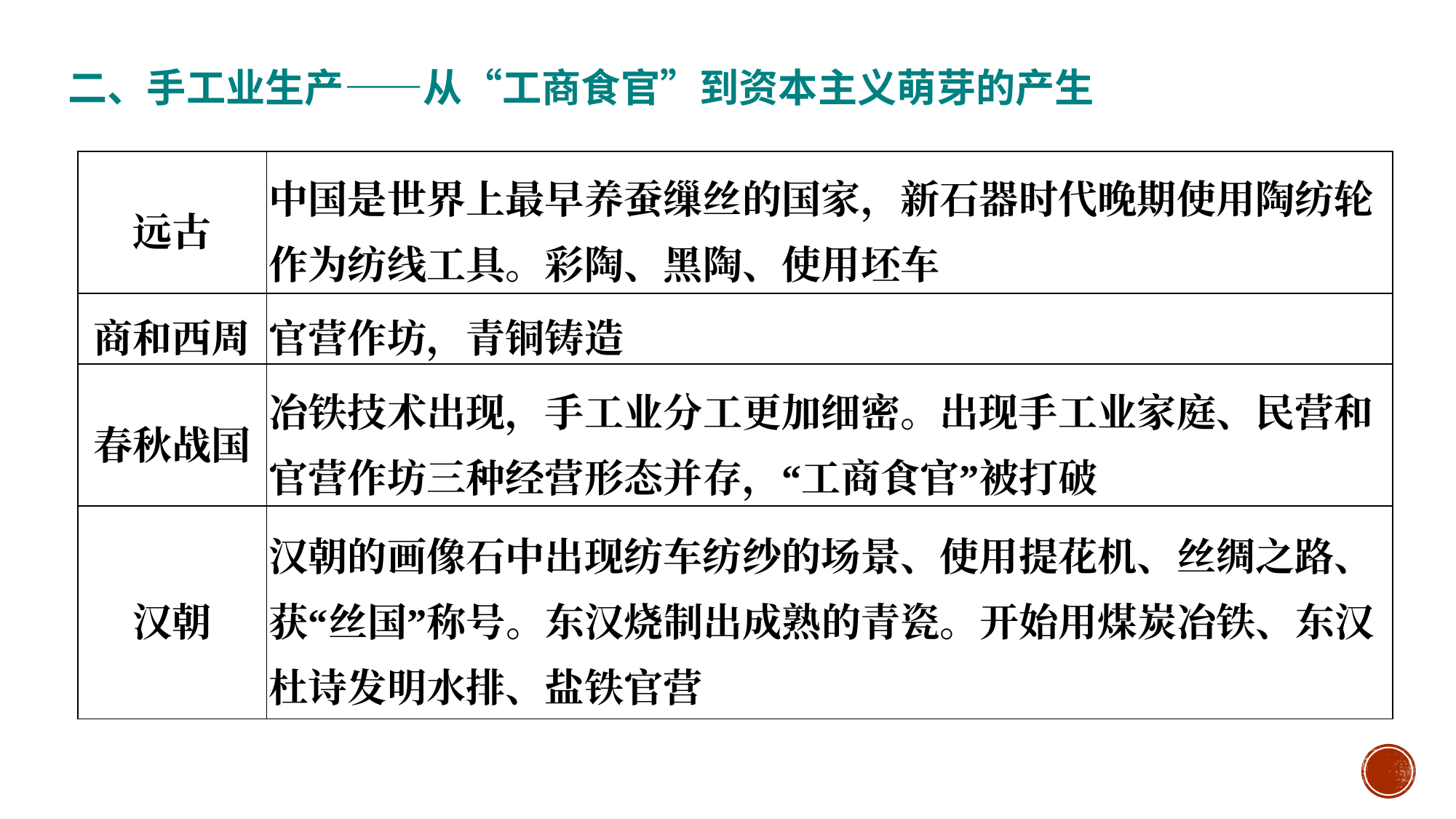

二、手工业生产——从“工商食官”到资本主义萌芽的产生
#
| 远古 | 中国是世界上最早养蚕缫丝的国家，新石器时代晚期使用陶纺轮作为纺线工具。彩陶、黑陶、使用坯车 |
| --- | --- |
| 商和西周 | 官营作坊，青铜铸造 |
| 春秋战国 | 冶铁技术出现，手工业分工更加细密。出现手工业家庭、民营和官营作坊三种经营形态并存，“工商食官”被打破 |
| 汉朝 | 汉朝的画像石中出现纺车纺纱的场景、使用提花机、丝绸之路、获“丝国”称号。东汉烧制出成熟的青瓷。开始用煤炭冶铁、东汉杜诗发明水排、盐铁官营 |